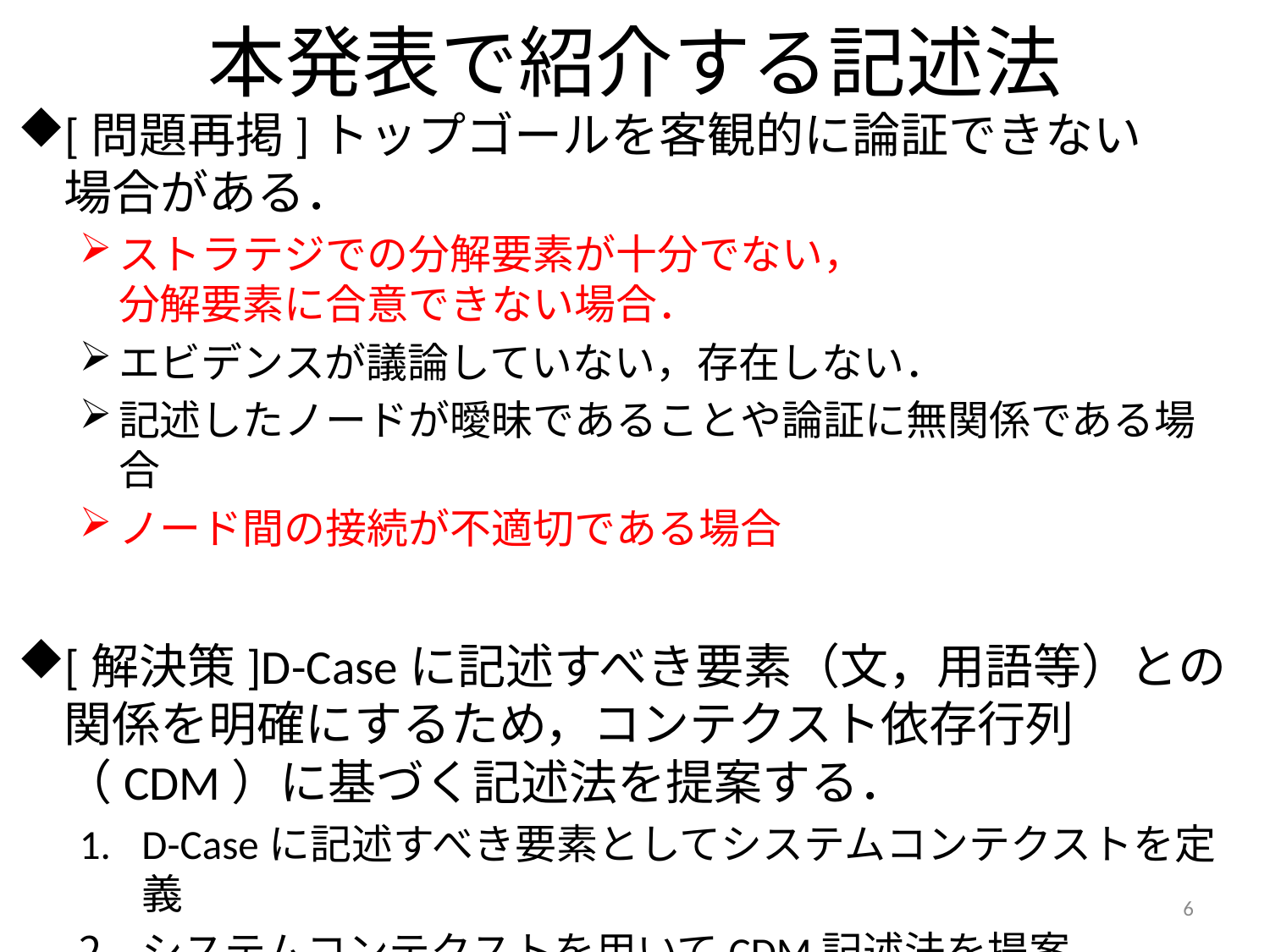

# 本発表で紹介する記述法
[問題再掲]トップゴールを客観的に論証できない
場合がある．
ストラテジでの分解要素が十分でない，
分解要素に合意できない場合．
エビデンスが議論していない，存在しない．
記述したノードが曖昧であることや論証に無関係である場合
ノード間の接続が不適切である場合

[解決策]D-Caseに記述すべき要素（文，用語等）との関係を明確にするため，コンテクスト依存行列（CDM）に基づく記述法を提案する．
D-Caseに記述すべき要素としてシステムコンテクストを定義
システムコンテクストを用いてCDM記述法を提案

6